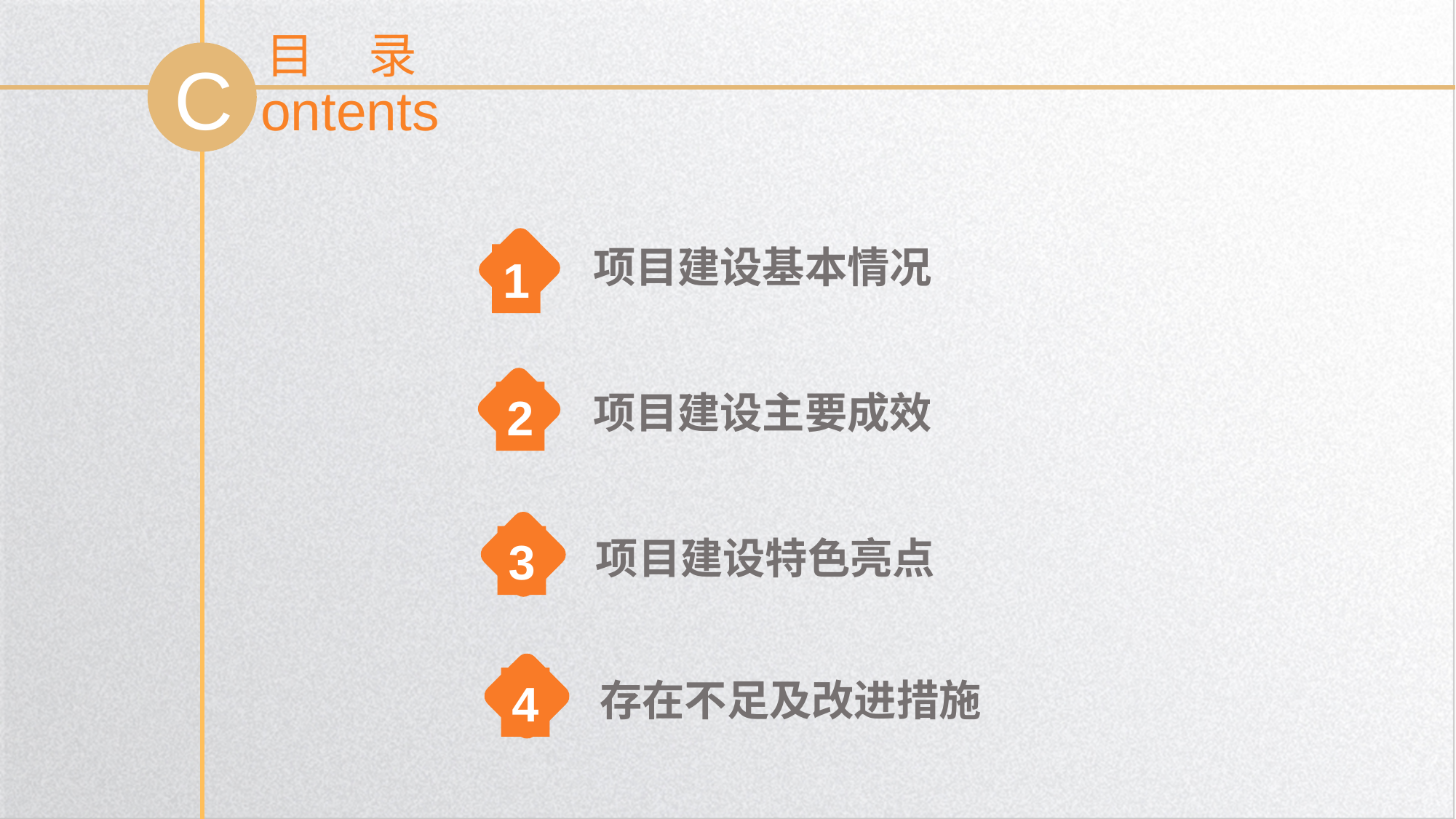

目     录
C
ontents
项目建设基本情况

1

2
项目建设主要成效

3
项目建设特色亮点

4
存在不足及改进措施